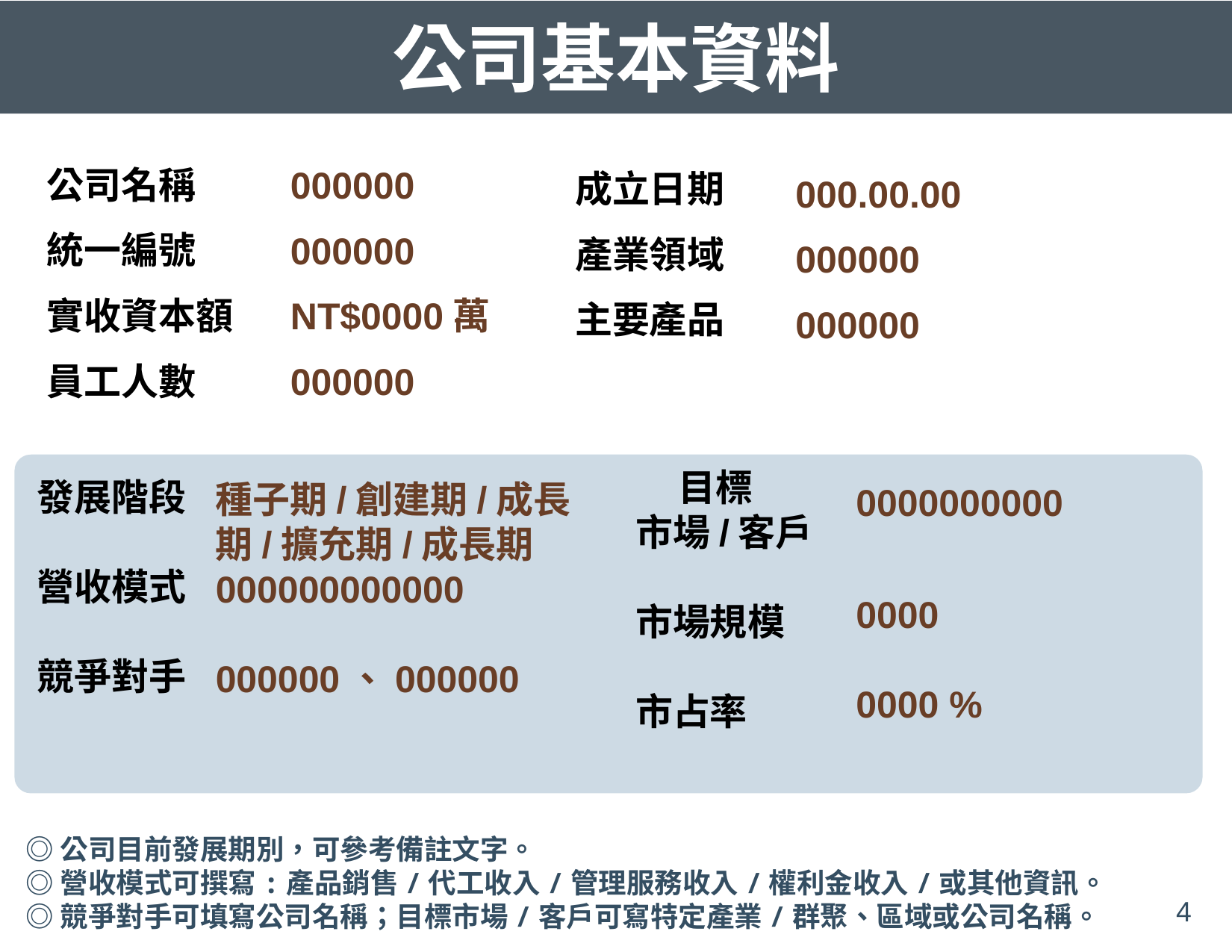

# 公司基本資料
公司名稱
統一編號
實收資本額
員工人數
000000
000000
NT$0000萬
000000
成立日期
產業領域
主要產品

000.00.00
000000
000000

    目標
市場/客戶

市場規模

市占率
發展階段

營收模式

競爭對手
種子期/創建期/成長期/擴充期/成長期
000000000000

000000、000000
0000000000

0000

0000 %
◎公司目前發展期別，可參考備註文字。
◎營收模式可撰寫:產品銷售/代工收入/管理服務收入/權利金收入/或其他資訊。
◎競爭對手可填寫公司名稱；目標市場/客戶可寫特定產業/群聚、區域或公司名稱。
4